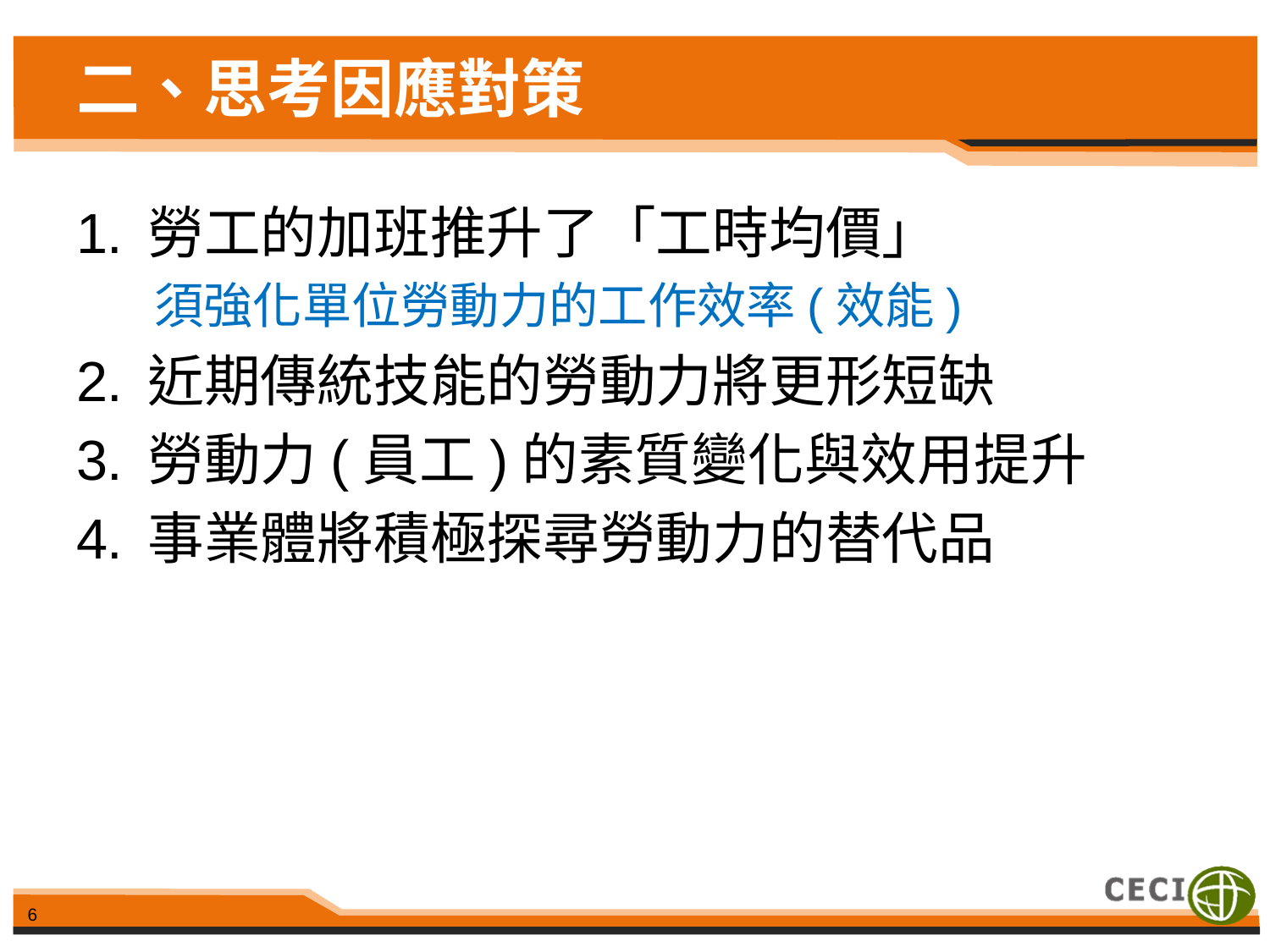

# 二、思考因應對策
勞工的加班推升了「工時均價」
 須強化單位勞動力的工作效率(效能)
近期傳統技能的勞動力將更形短缺
勞動力(員工)的素質變化與效用提升
事業體將積極探尋勞動力的替代品

6